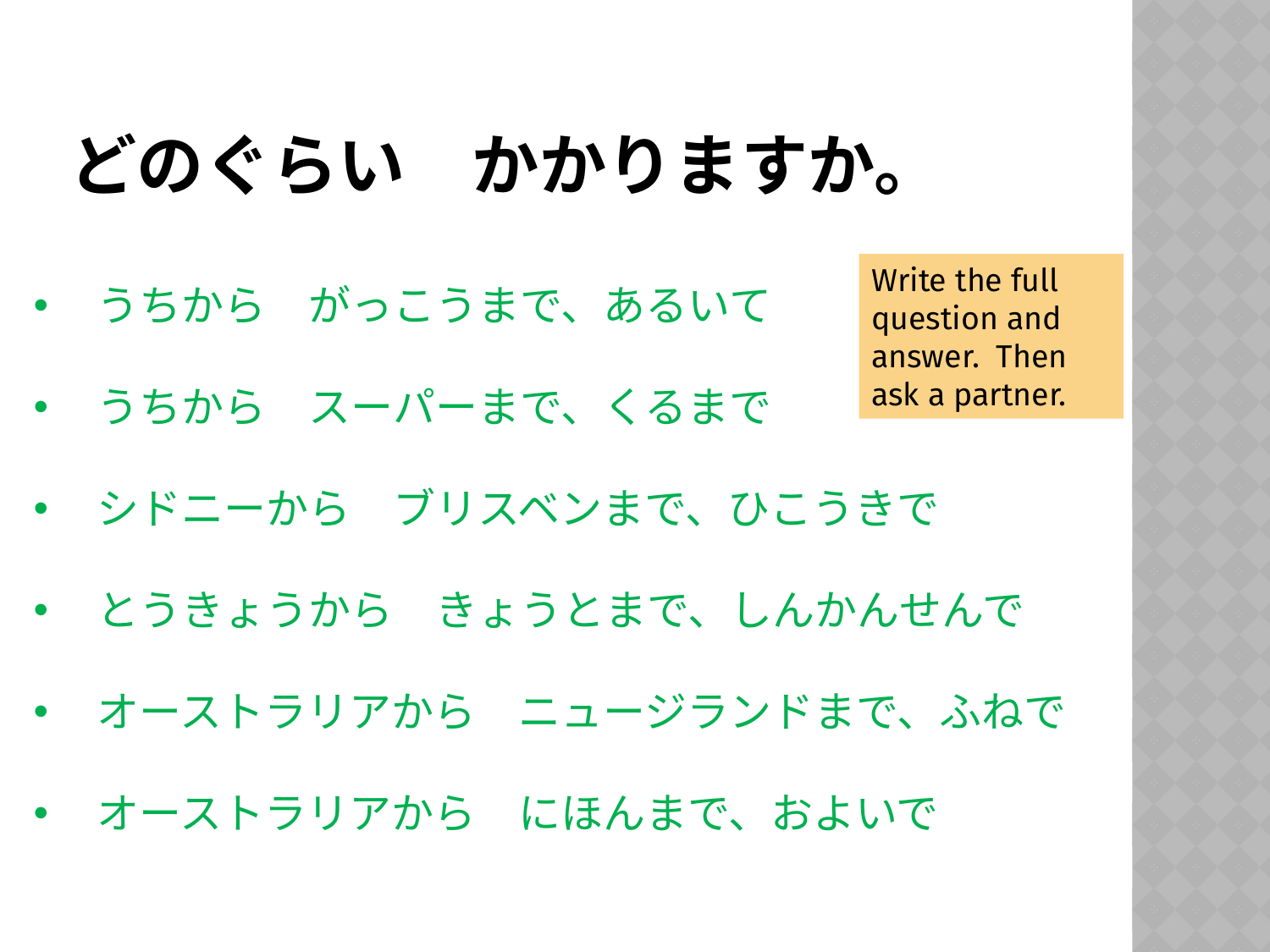

# どのぐらい　かかりますか。
うちから　がっこうまで、あるいて
うちから　スーパーまで、くるまで
シドニーから　ブリスベンまで、ひこうきで
とうきょうから　きょうとまで、しんかんせんで
オーストラリアから　ニュージランドまで、ふねで
オーストラリアから　にほんまで、およいで
Write the full question and answer.  Then ask a partner.